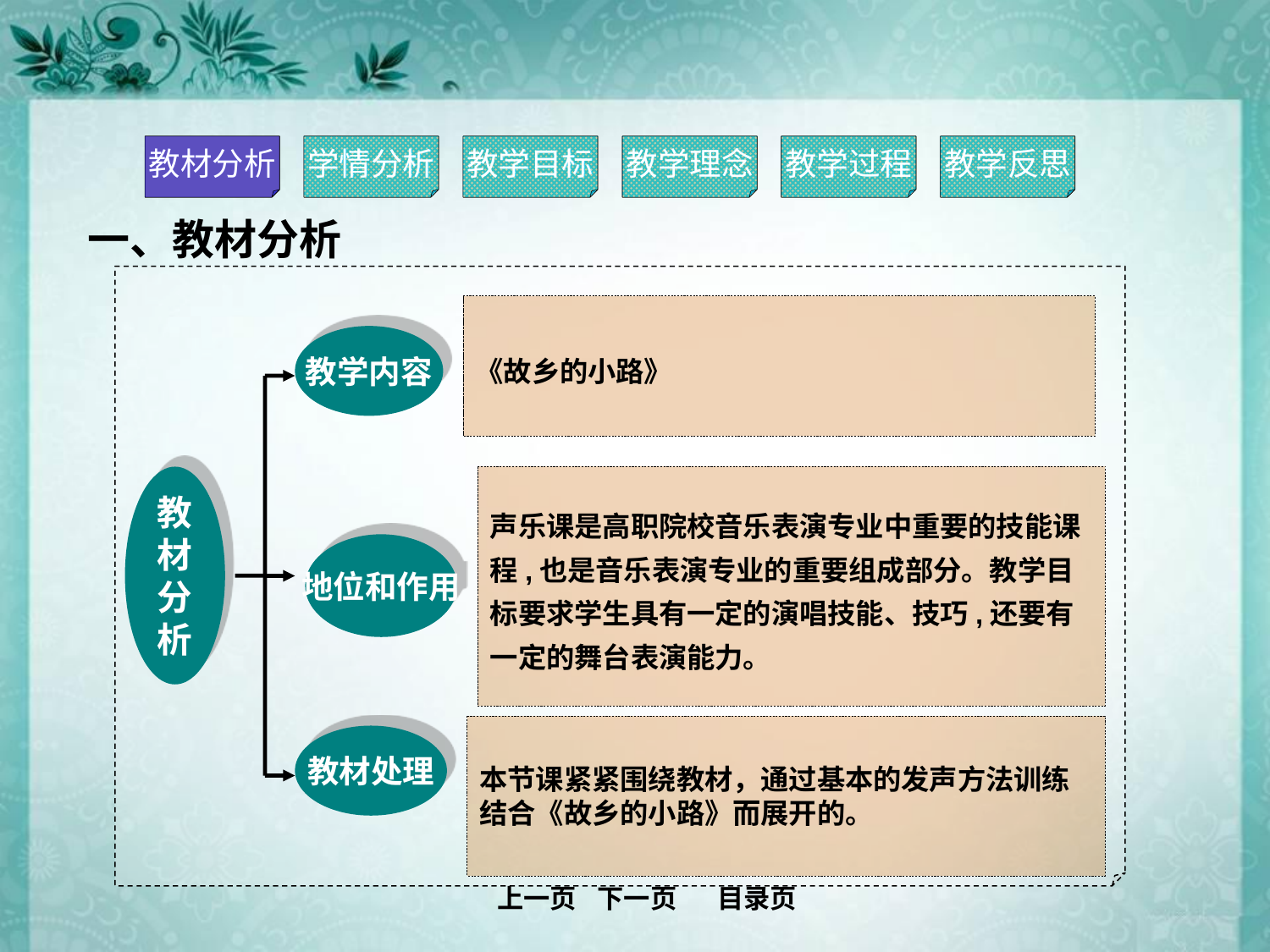

一、教材分析

《故乡的小路》
教学内容

教材分析
声乐课是高职院校音乐表演专业中重要的技能课程,也是音乐表演专业的重要组成部分。教学目标要求学生具有一定的演唱技能、技巧,还要有一定的舞台表演能力。
地位和作用
本节课紧紧围绕教材，通过基本的发声方法训练结合《故乡的小路》而展开的。
教材处理